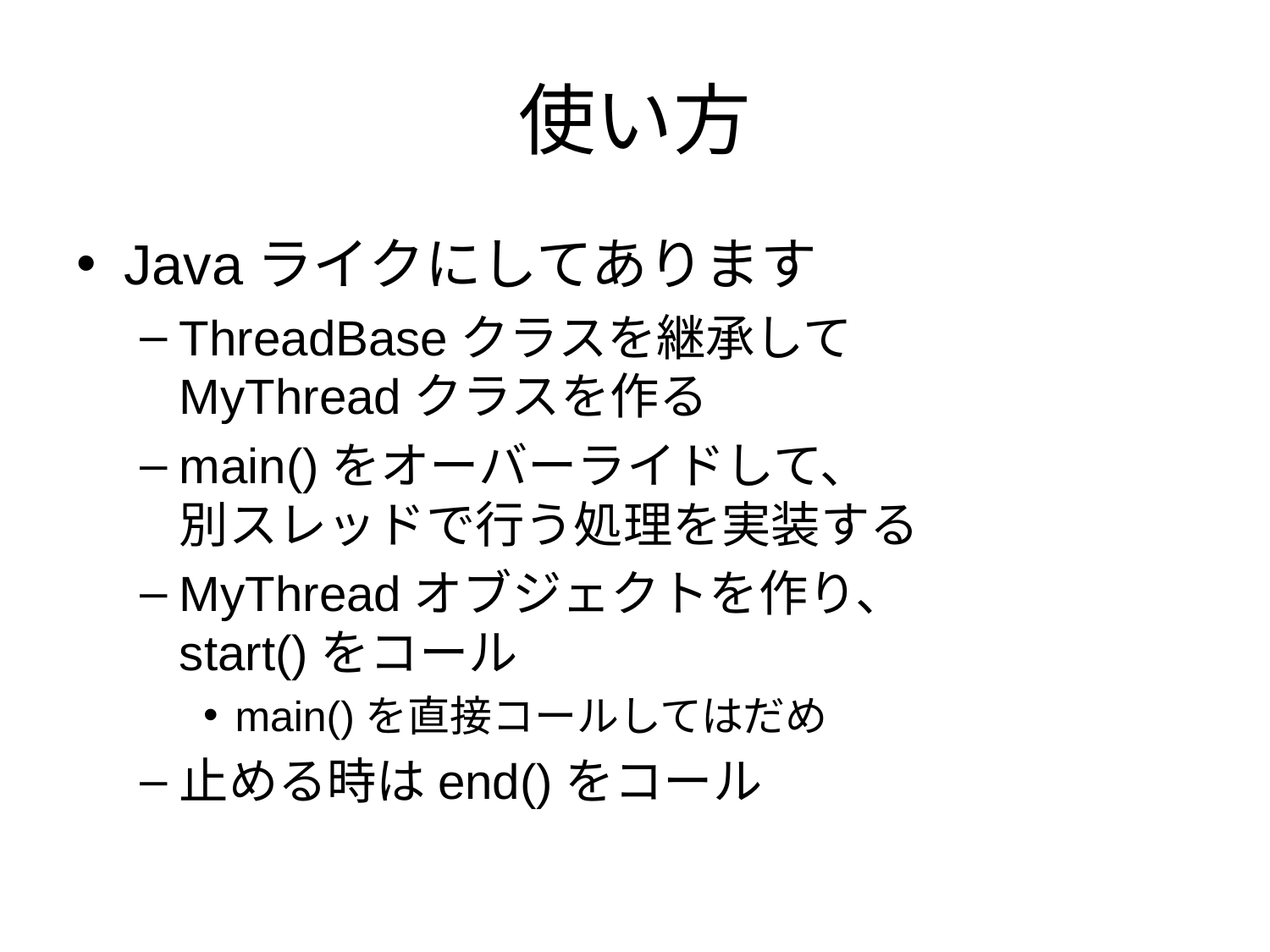

# 使い方
Javaライクにしてあります
ThreadBaseクラスを継承して
MyThreadクラスを作る
main()をオーバーライドして、
別スレッドで行う処理を実装する
MyThreadオブジェクトを作り、
start()をコール
main()を直接コールしてはだめ
止める時はend()をコール